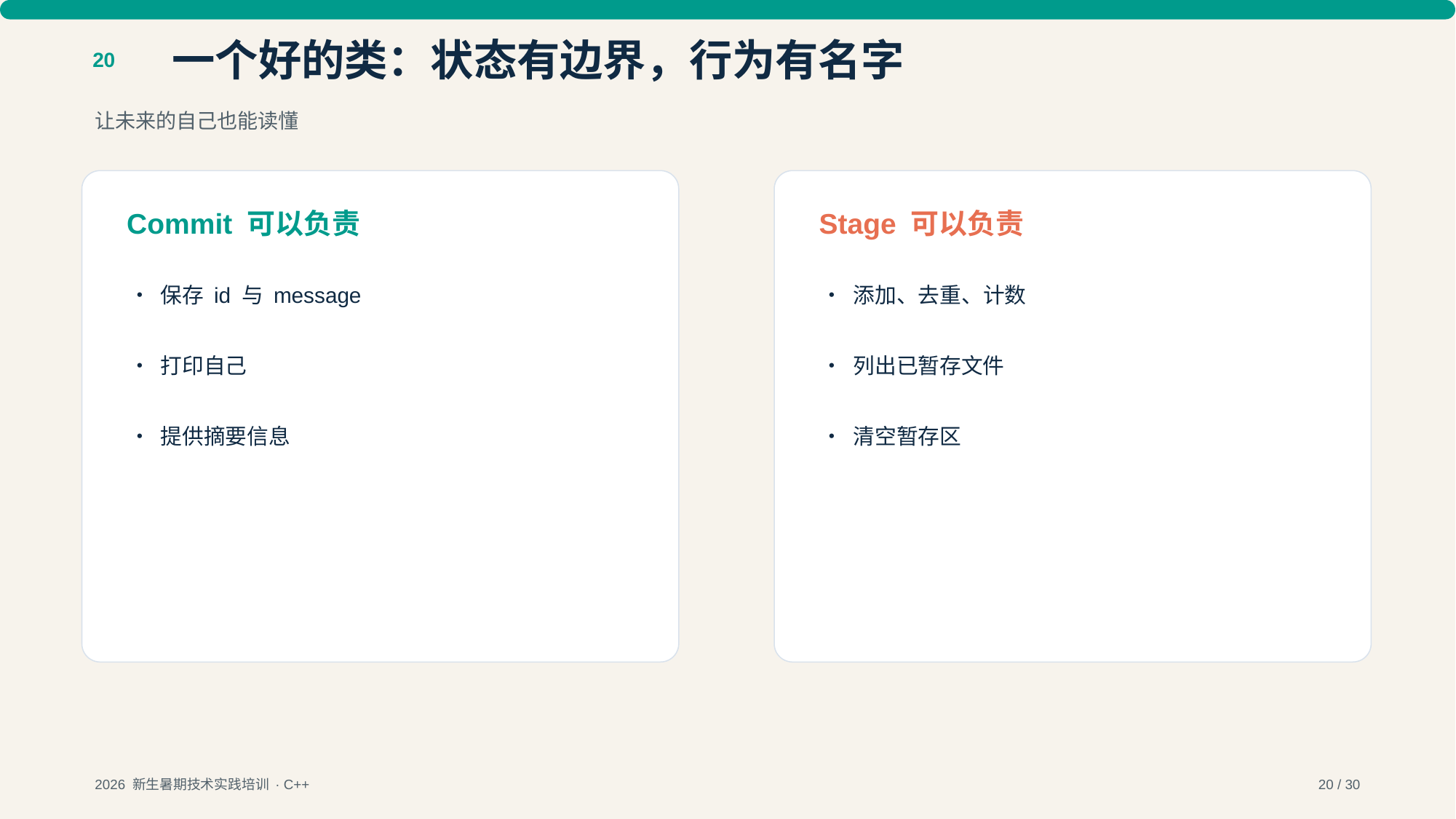

一个好的类：状态有边界，行为有名字
20
让未来的自己也能读懂

Commit 可以负责
Stage 可以负责
• 保存 id 与 message
• 添加、去重、计数
• 打印自己
• 列出已暂存文件
• 提供摘要信息
• 清空暂存区
2026 新生暑期技术实践培训 · C++
20 / 30